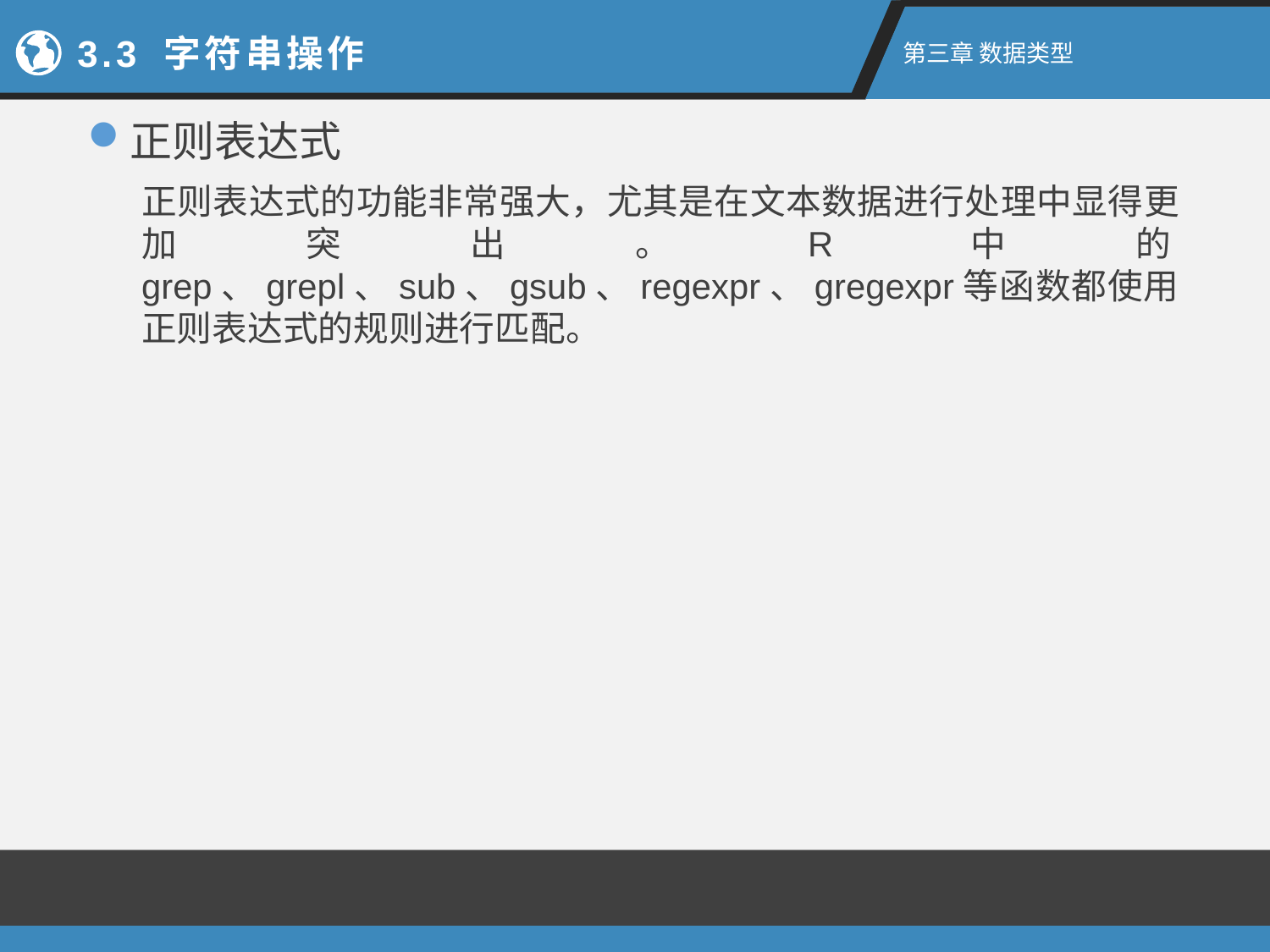

2.1新手上路
3.3 字符串操作

第二章 R语言入门
第三章 数据类型
正则表达式
正则表达式的功能非常强大，尤其是在文本数据进行处理中显得更加突出。R中的grep、grepl、sub、gsub、regexpr、gregexpr等函数都使用正则表达式的规则进行匹配。